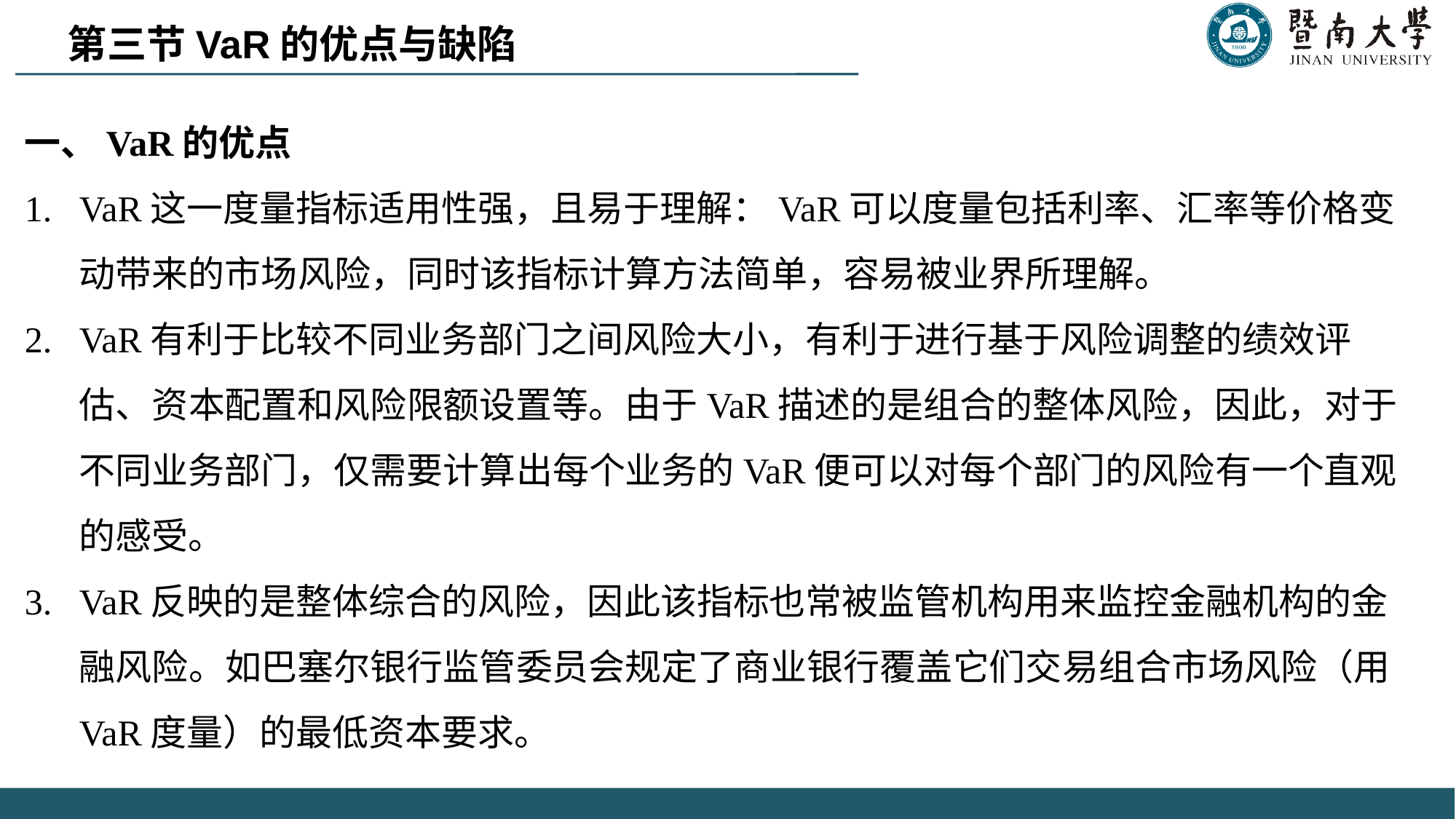

第三节VaR的优点与缺陷
一、VaR的优点
VaR这一度量指标适用性强，且易于理解：VaR可以度量包括利率、汇率等价格变动带来的市场风险，同时该指标计算方法简单，容易被业界所理解。
VaR有利于比较不同业务部门之间风险大小，有利于进行基于风险调整的绩效评估、资本配置和风险限额设置等。由于VaR描述的是组合的整体风险，因此，对于不同业务部门，仅需要计算出每个业务的VaR便可以对每个部门的风险有一个直观的感受。
VaR反映的是整体综合的风险，因此该指标也常被监管机构用来监控金融机构的金融风险。如巴塞尔银行监管委员会规定了商业银行覆盖它们交易组合市场风险（用VaR度量）的最低资本要求。